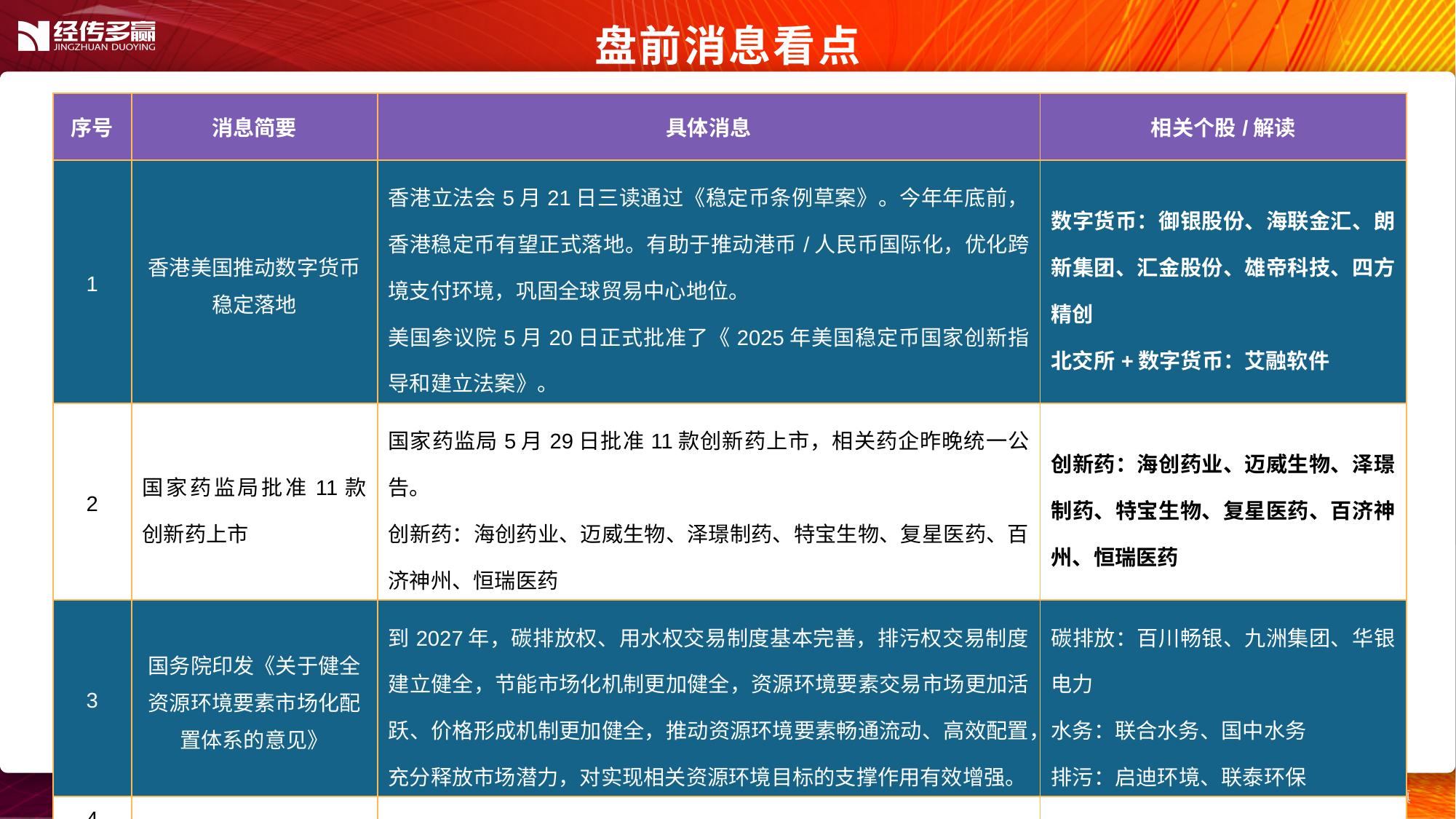

盘前消息看点
| 序号 | 消息简要 | 具体消息 | 相关个股/解读 |
| --- | --- | --- | --- |
| 1 | 香港美国推动数字货币稳定落地 | 香港立法会5月21日三读通过《稳定币条例草案》。今年年底前，香港稳定币有望正式落地。有助于推动港币/人民币国际化，优化跨境支付环境，巩固全球贸易中心地位。 美国参议院5月20日正式批准了《2025年美国稳定币国家创新指导和建立法案》。 | 数字货币：御银股份、海联金汇、朗新集团、汇金股份、雄帝科技、四方精创 北交所+数字货币：艾融软件 |
| 2 | 国家药监局批准11款创新药上市 | 国家药监局5月29日批准11款创新药上市，相关药企昨晚统一公告。 创新药：海创药业、迈威生物、泽璟制药、特宝生物、复星医药、百济神州、恒瑞医药 | 创新药：海创药业、迈威生物、泽璟制药、特宝生物、复星医药、百济神州、恒瑞医药 |
| 3 | 国务院印发《关于健全资源环境要素市场化配置体系的意见》 | 到2027年，碳排放权、用水权交易制度基本完善，排污权交易制度建立健全，节能市场化机制更加健全，资源环境要素交易市场更加活跃、价格形成机制更加健全，推动资源环境要素畅通流动、高效配置，充分释放市场潜力，对实现相关资源环境目标的支撑作用有效增强。 | 碳排放：百川畅银、九洲集团、华银电力 水务：联合水务、国中水务 排污：启迪环境、联泰环保 |
| 4 |  |  |  |